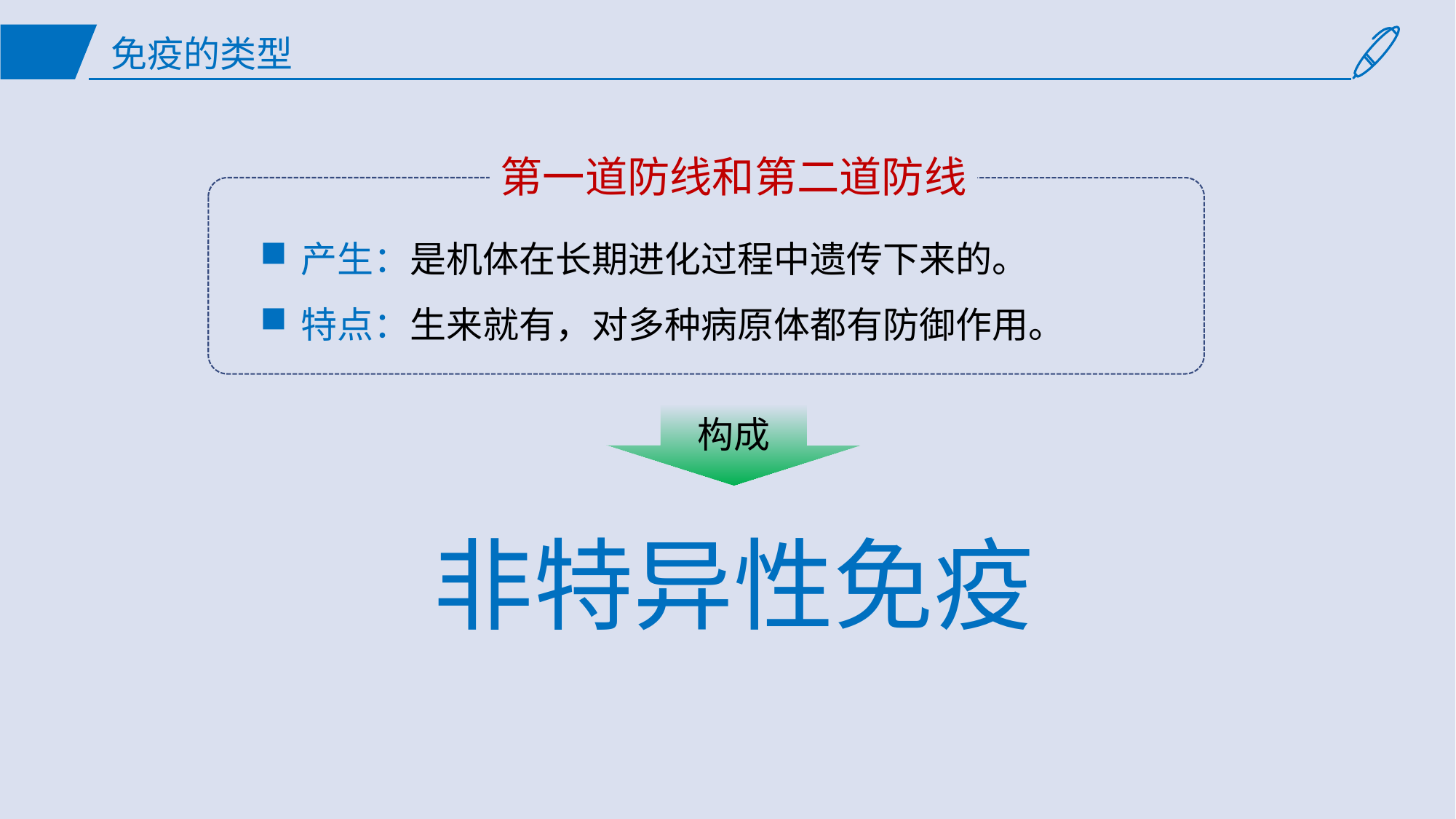

# 免疫的类型
第一道防线和第二道防线

产生：是机体在长期进化过程中遗传下来的。
特点：生来就有，对多种病原体都有防御作用。
构成
非特异性免疫